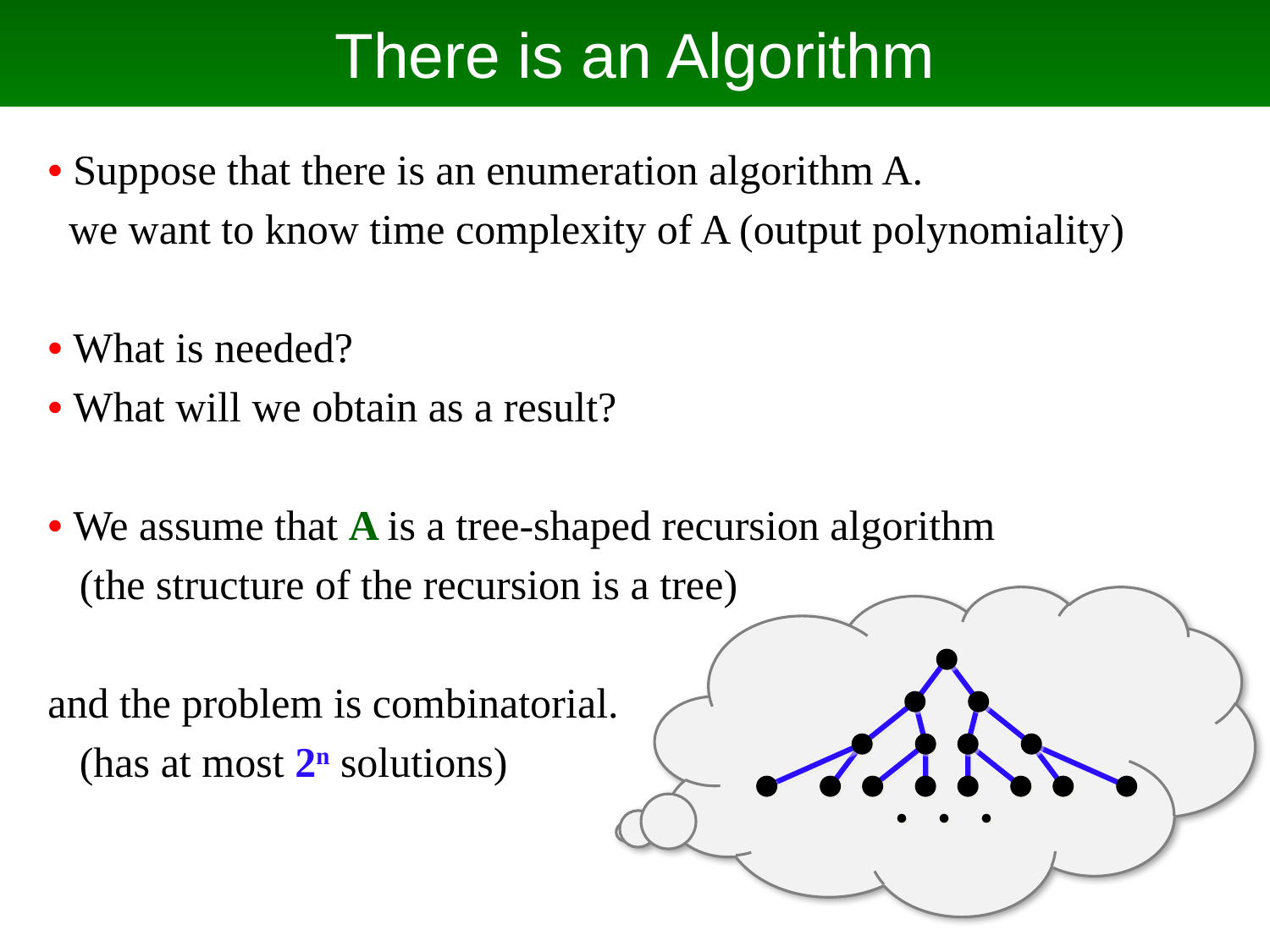

# There is an Algorithm
• Suppose that there is an enumeration algorithm A.
  we want to know time complexity of A (output polynomiality)

• What is needed?
• What will we obtain as a result?

• We assume that A is a tree-shaped recursion algorithm
   (the structure of the recursion is a tree)

and the problem is combinatorial.
   (has at most 2n solutions)

・・・